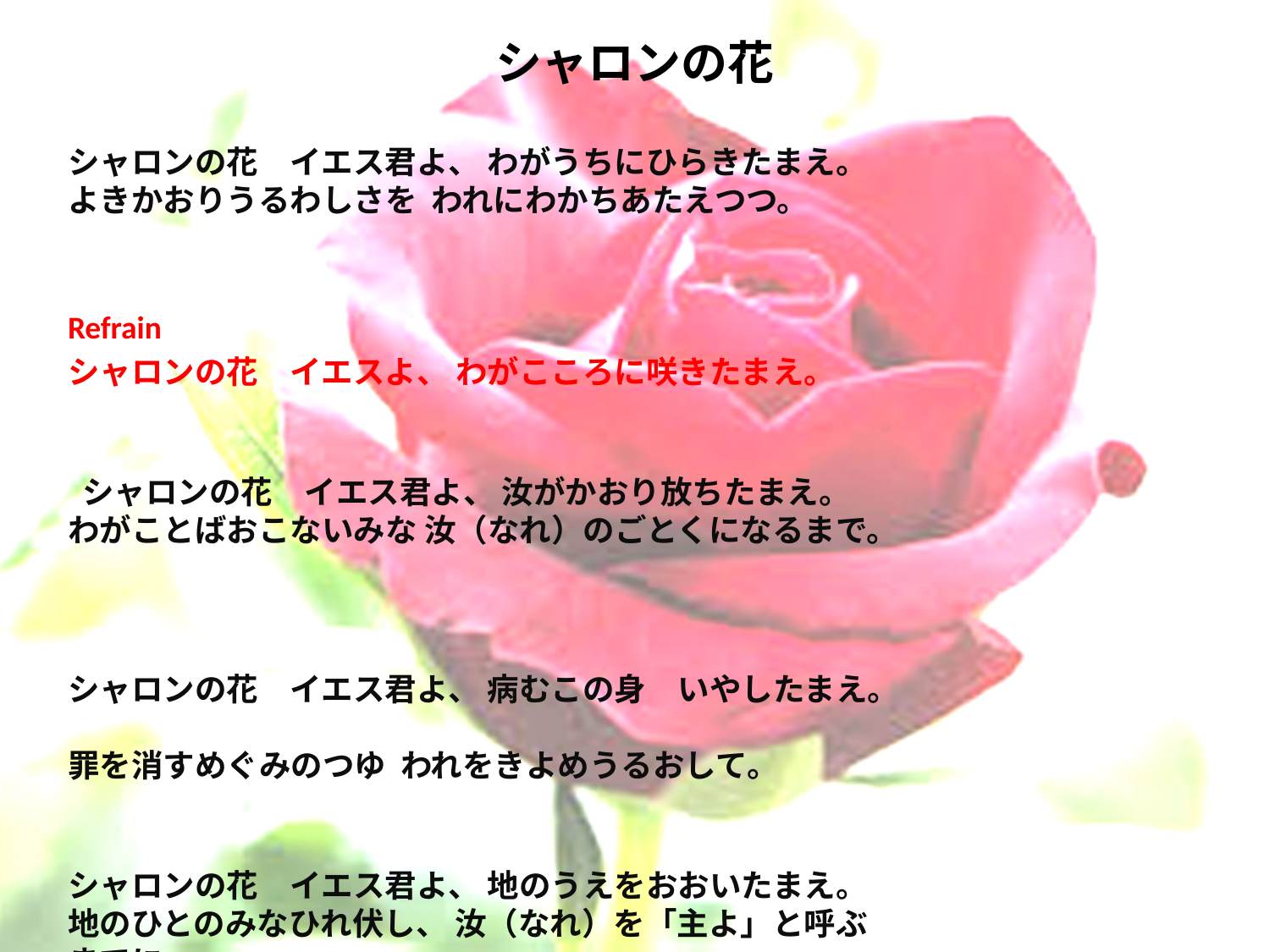

# シャロンの花
シャロンの花　イエス君よ、 わがうちにひらきたまえ。
よきかおりうるわしさを  われにわかちあたえつつ。

Refrain
シャロンの花　イエスよ、 わがこころに咲きたまえ。
 シャロンの花　イエス君よ、 汝がかおり放ちたまえ。
わがことばおこないみな 汝（なれ）のごとくになるまで。
シャロンの花　イエス君よ、 病むこの身　いやしたまえ。
罪を消すめぐみのつゆ  われをきよめうるおして。
シャロンの花　イエス君よ、 地のうえをおおいたまえ。
地のひとのみなひれ伏し、 汝（なれ）を「主よ」と呼ぶまでに。